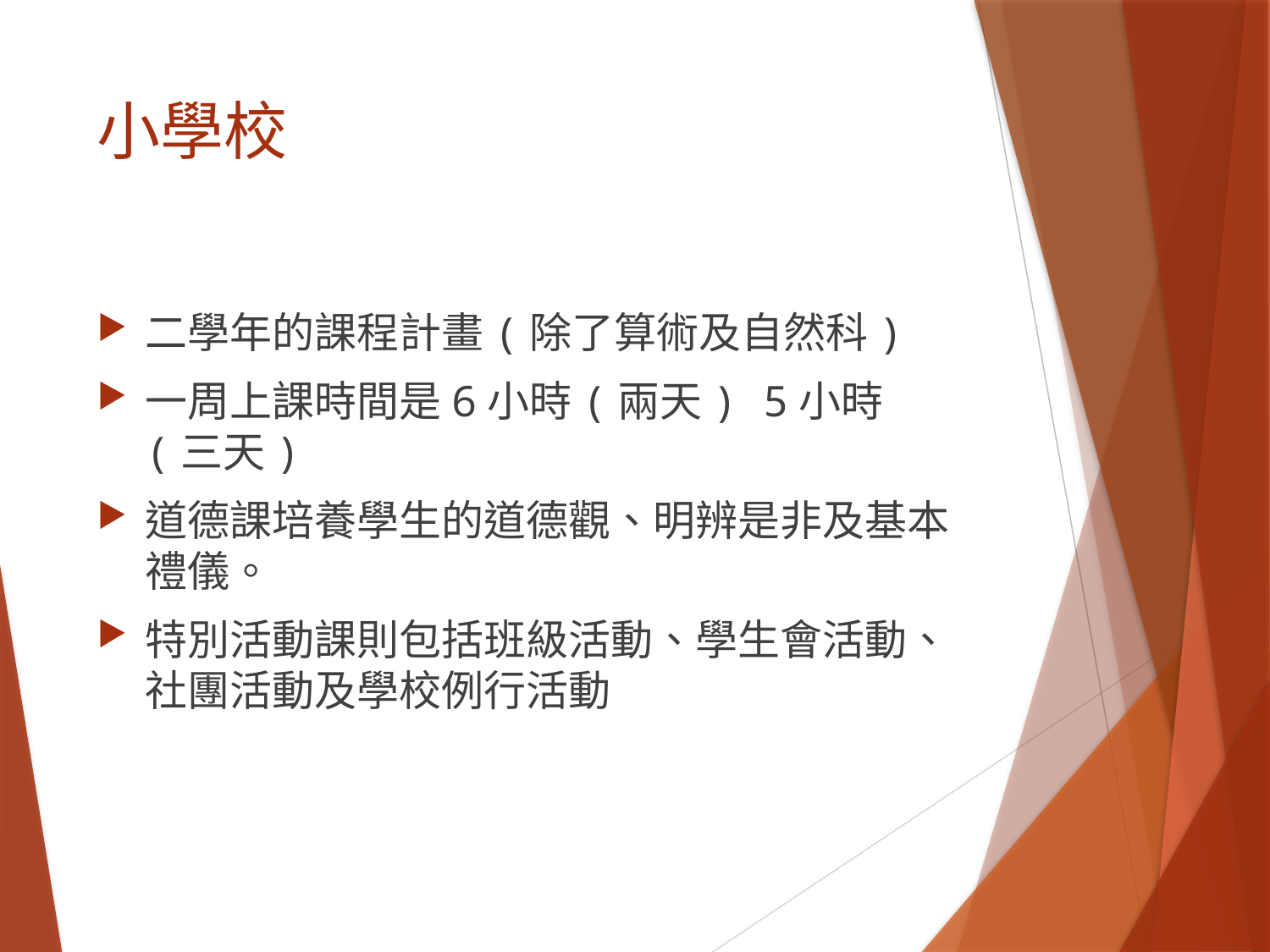

# 小學校
二學年的課程計畫(除了算術及自然科)
一周上課時間是6小時(兩天) 5小時(三天)
道德課培養學生的道德觀、明辨是非及基本禮儀。
特別活動課則包括班級活動、學生會活動、社團活動及學校例行活動